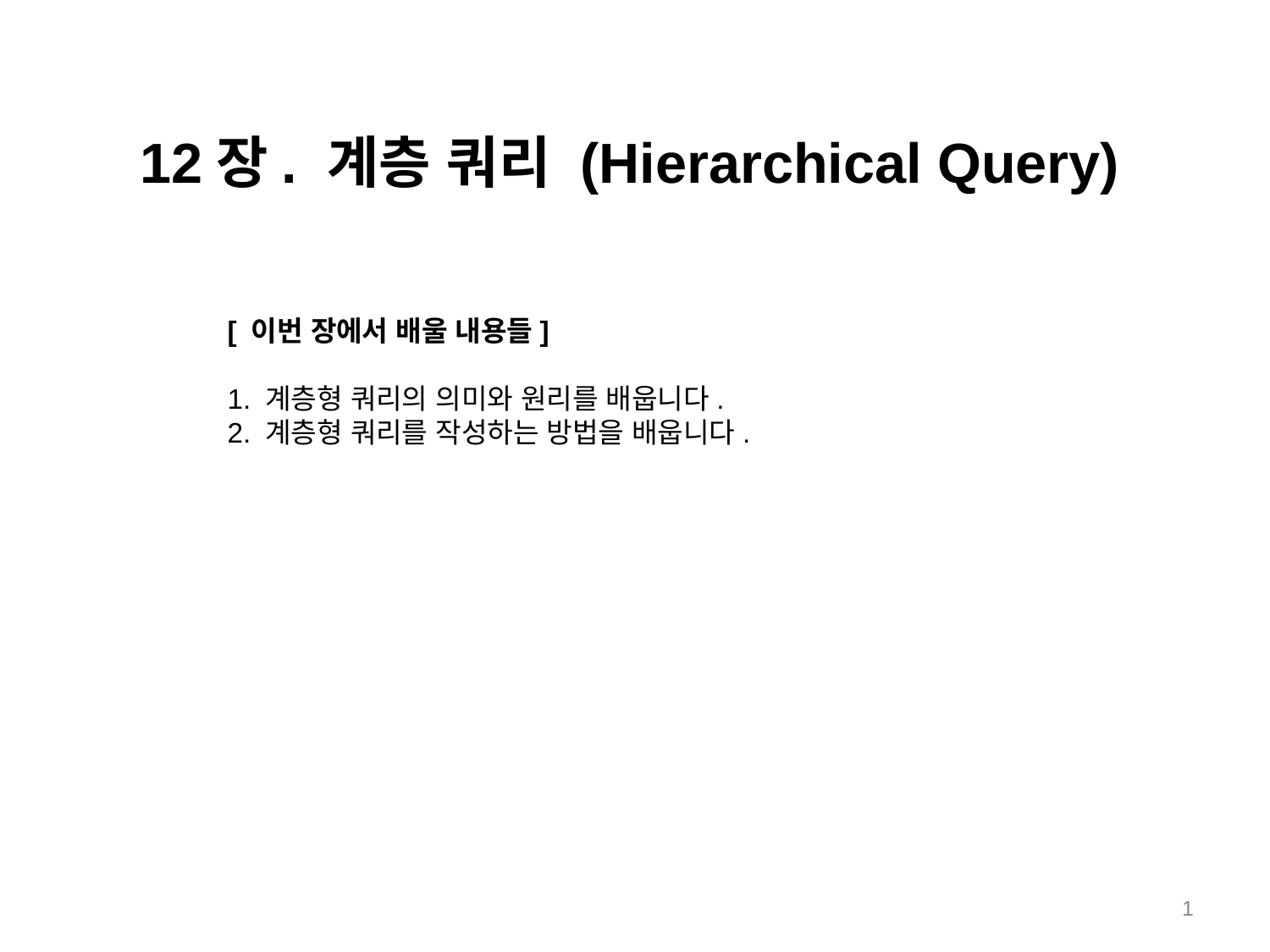

# 12장. 계층 쿼리 (Hierarchical Query)
[ 이번 장에서 배울 내용들]

1. 계층형 쿼리의 의미와 원리를 배웁니다.
2. 계층형 쿼리를 작성하는 방법을 배웁니다.

1